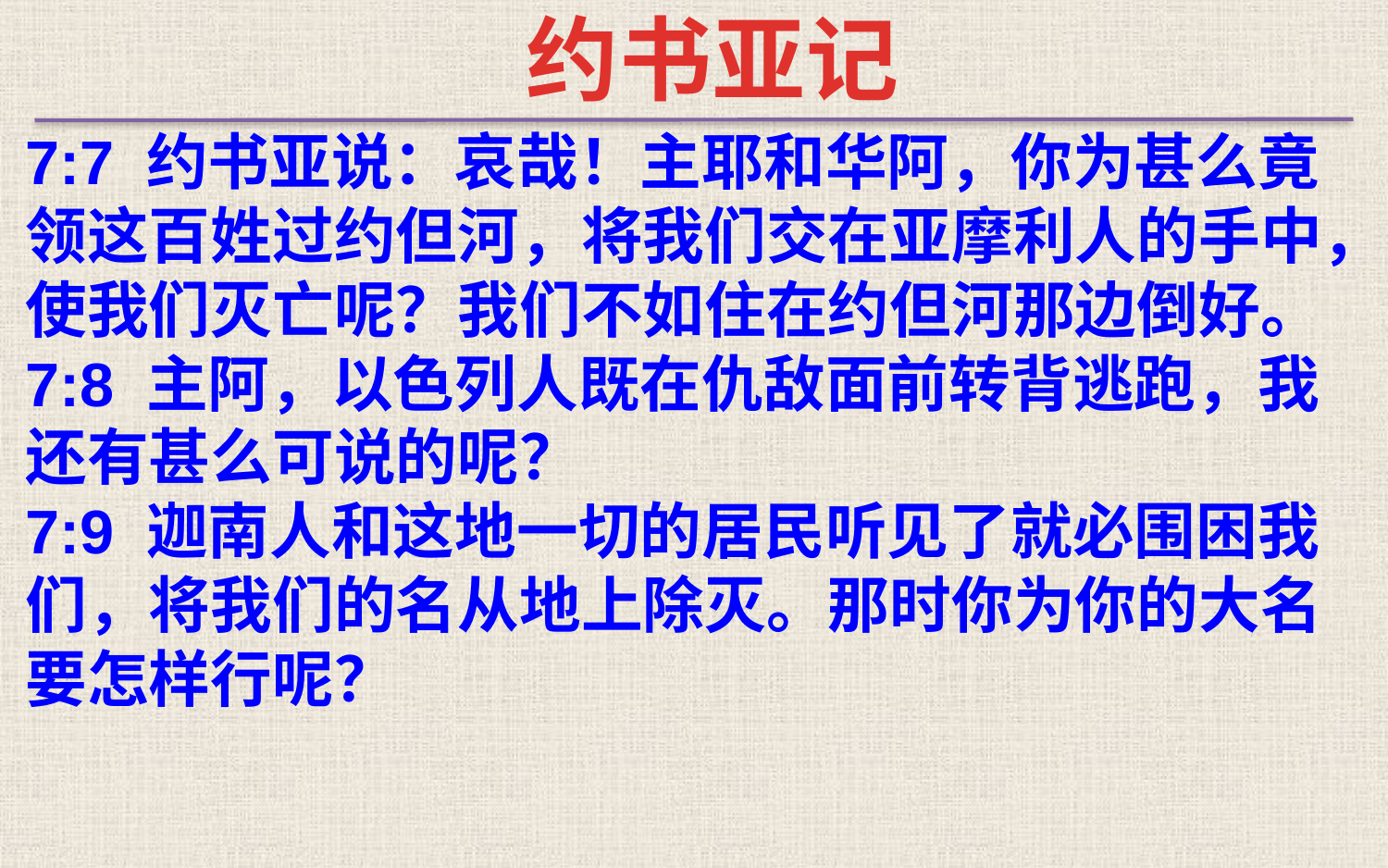

约书亚记
7:7 约书亚说：哀哉！主耶和华阿，你为甚么竟领这百姓过约但河，将我们交在亚摩利人的手中，使我们灭亡呢？我们不如住在约但河那边倒好。7:8 主阿，以色列人既在仇敌面前转背逃跑，我还有甚么可说的呢？
7:9 迦南人和这地一切的居民听见了就必围困我们，将我们的名从地上除灭。那时你为你的大名要怎样行呢？